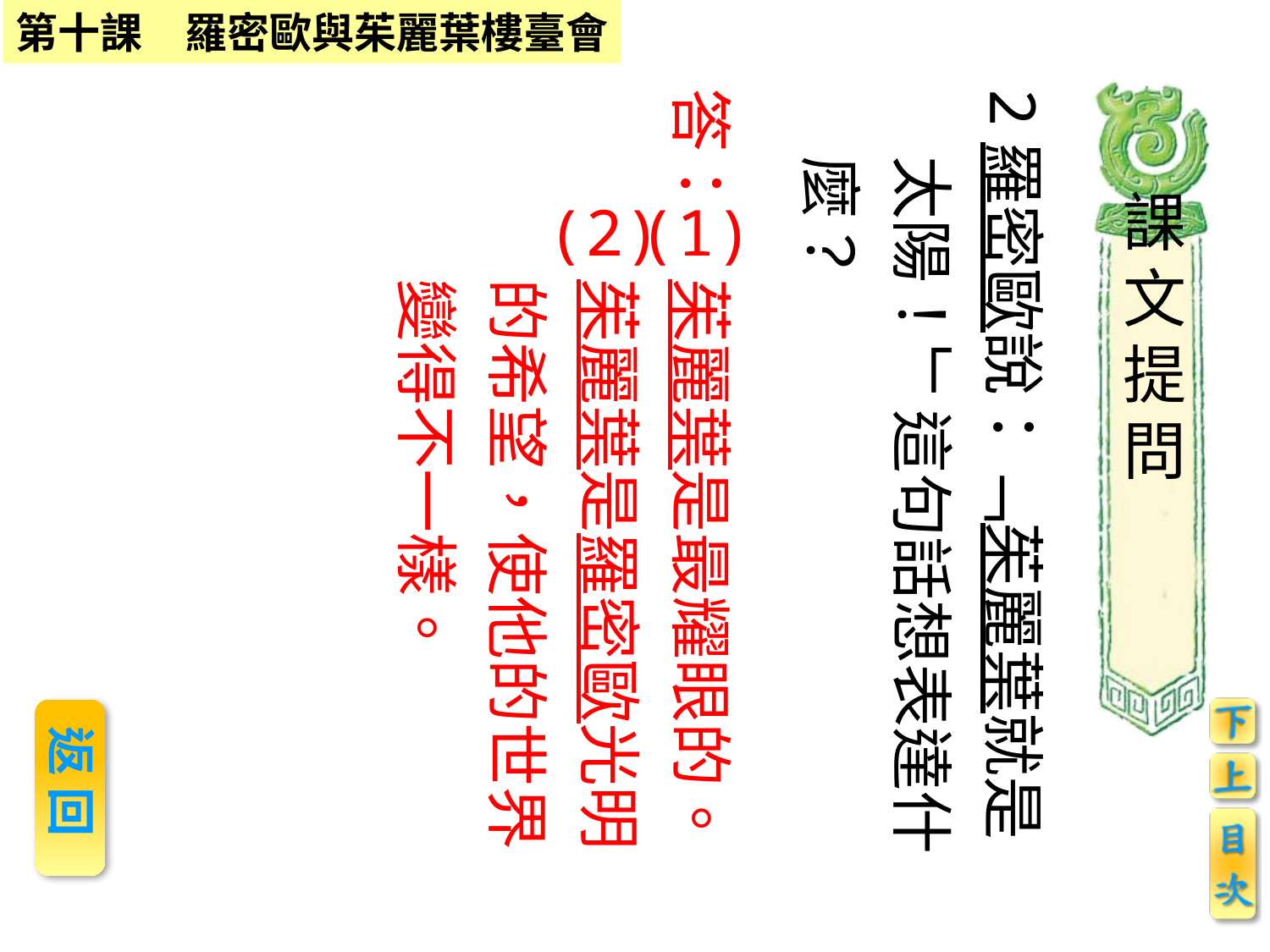

答：　茱麗葉是最耀眼的。
　　　茱麗葉是羅密歐光明
　　　的希望，使他的世界
　　　變得不一樣。
(1)
2羅密歐說：﹁茱麗葉就是太陽！﹂這句話想表達什麼？
課文提問
(2)
 返 回